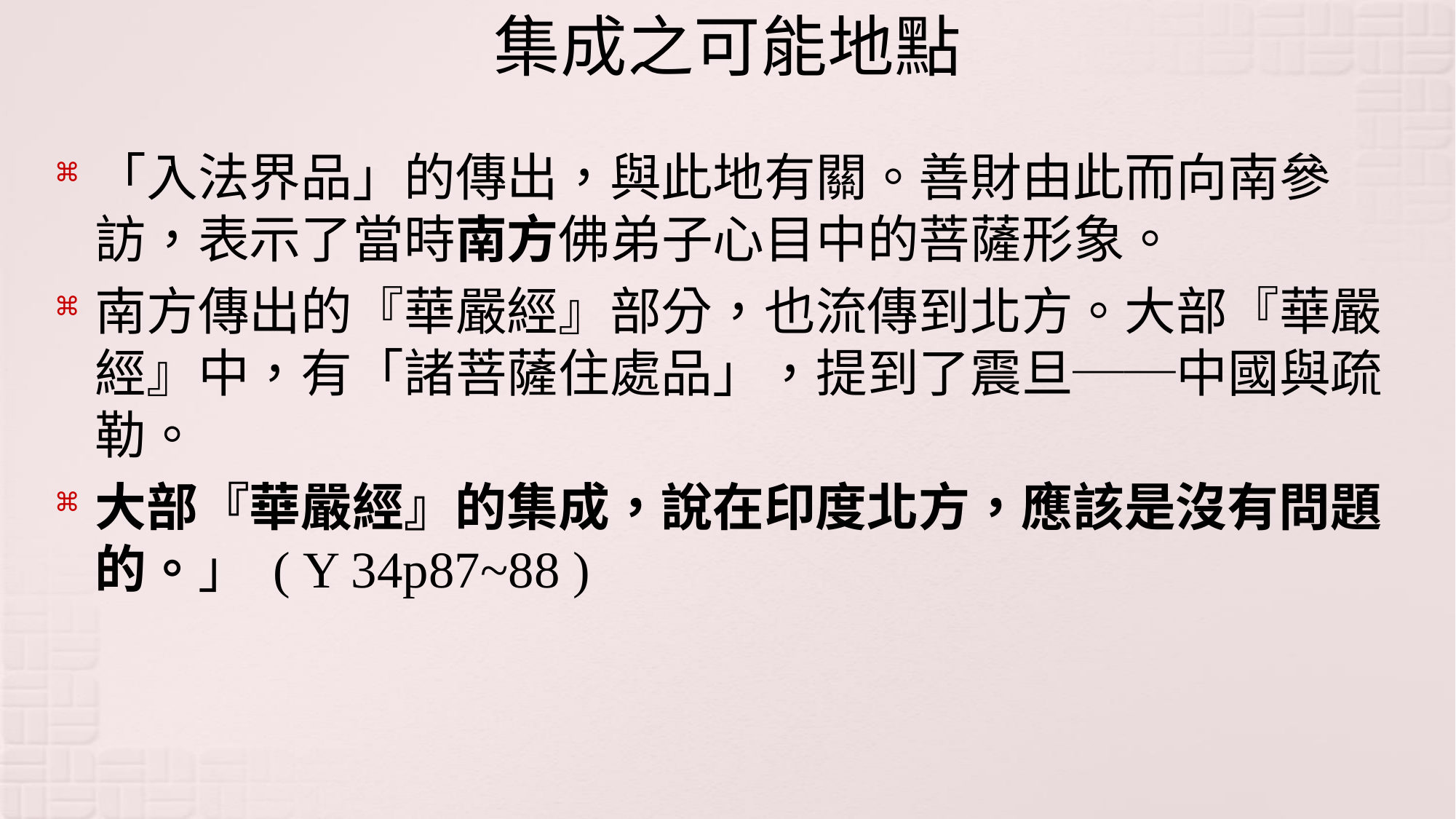

# 集成之可能地點
「入法界品」的傳出，與此地有關。善財由此而向南參訪，表示了當時南方佛弟子心目中的菩薩形象。
南方傳出的『華嚴經』部分，也流傳到北方。大部『華嚴經』中，有「諸菩薩住處品」，提到了震旦──中國與疏勒。
大部『華嚴經』的集成，說在印度北方，應該是沒有問題的。」 ( Y 34p87~88 )